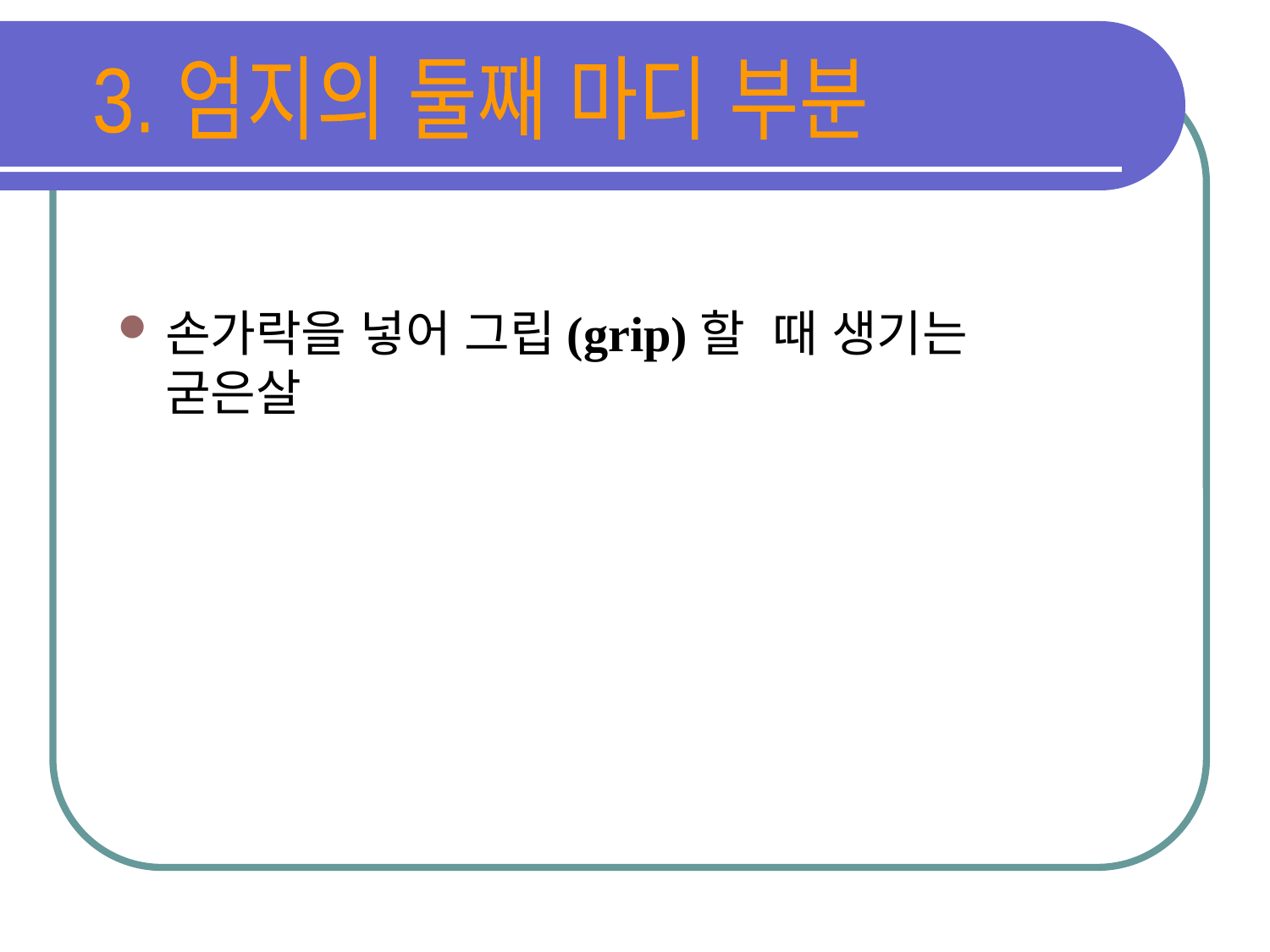

3. 엄지의 둘째 마디 부분
손가락을 넣어 그립(grip)할  때 생기는 굳은살